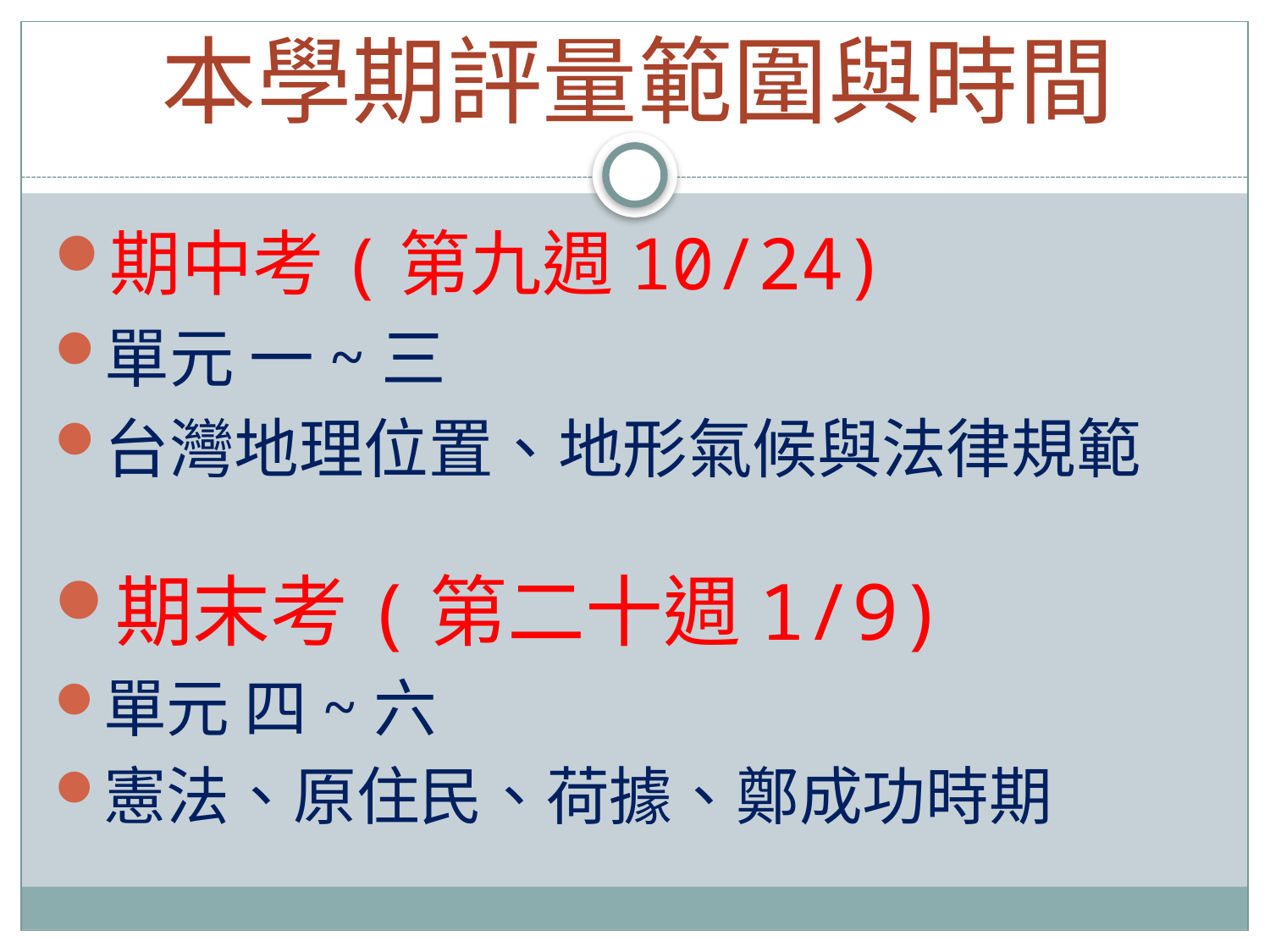

# 本學期評量範圍與時間
期中考(第九週10/24)
單元 一~三
台灣地理位置、地形氣候與法律規範

期末考(第二十週1/9)
單元 四~六
憲法、原住民、荷據、鄭成功時期